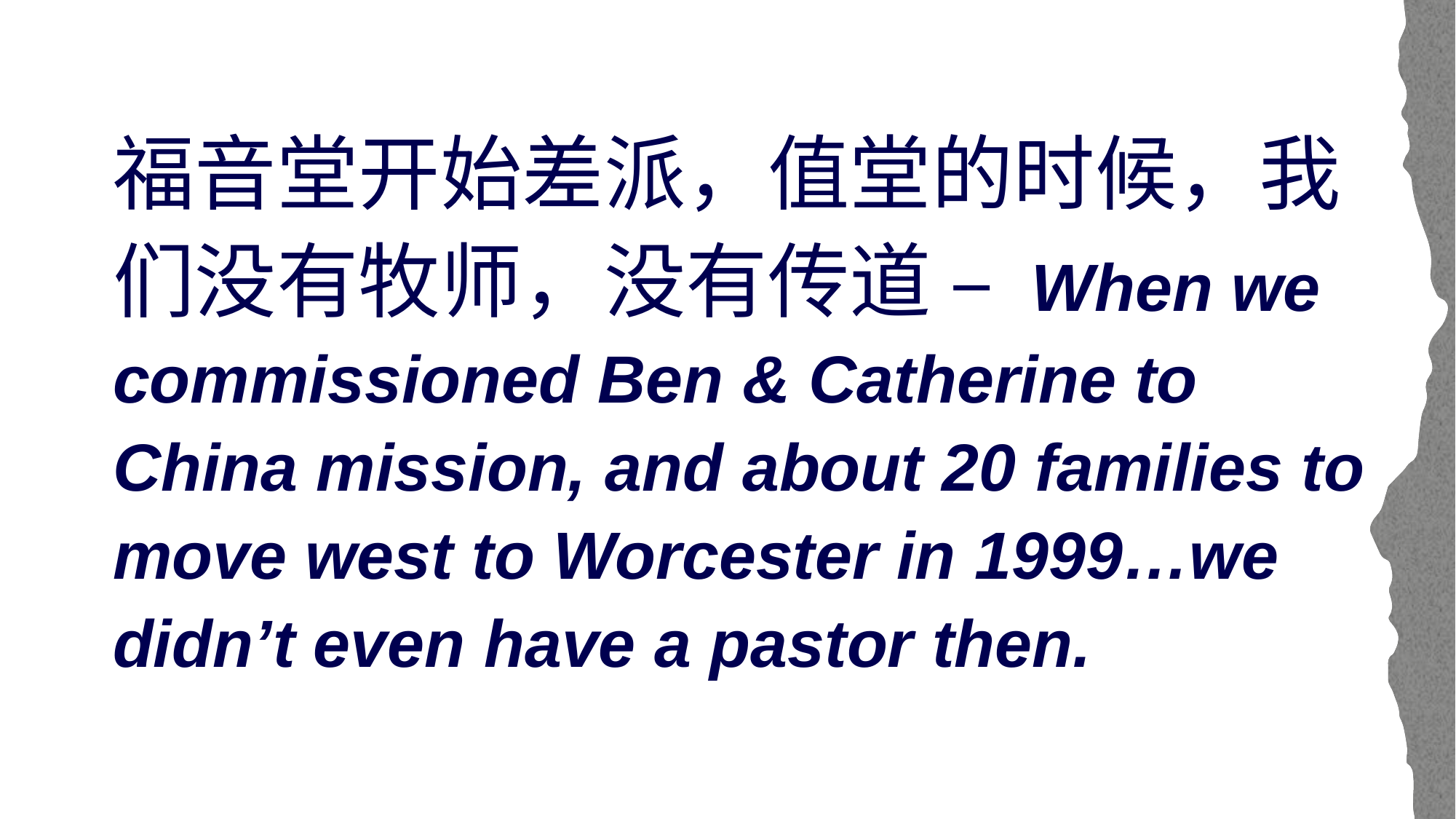

福音堂开始差派，值堂的时候，我们没有牧师，没有传道 – When we commissioned Ben & Catherine to China mission, and about 20 families to move west to Worcester in 1999…we didn’t even have a pastor then.